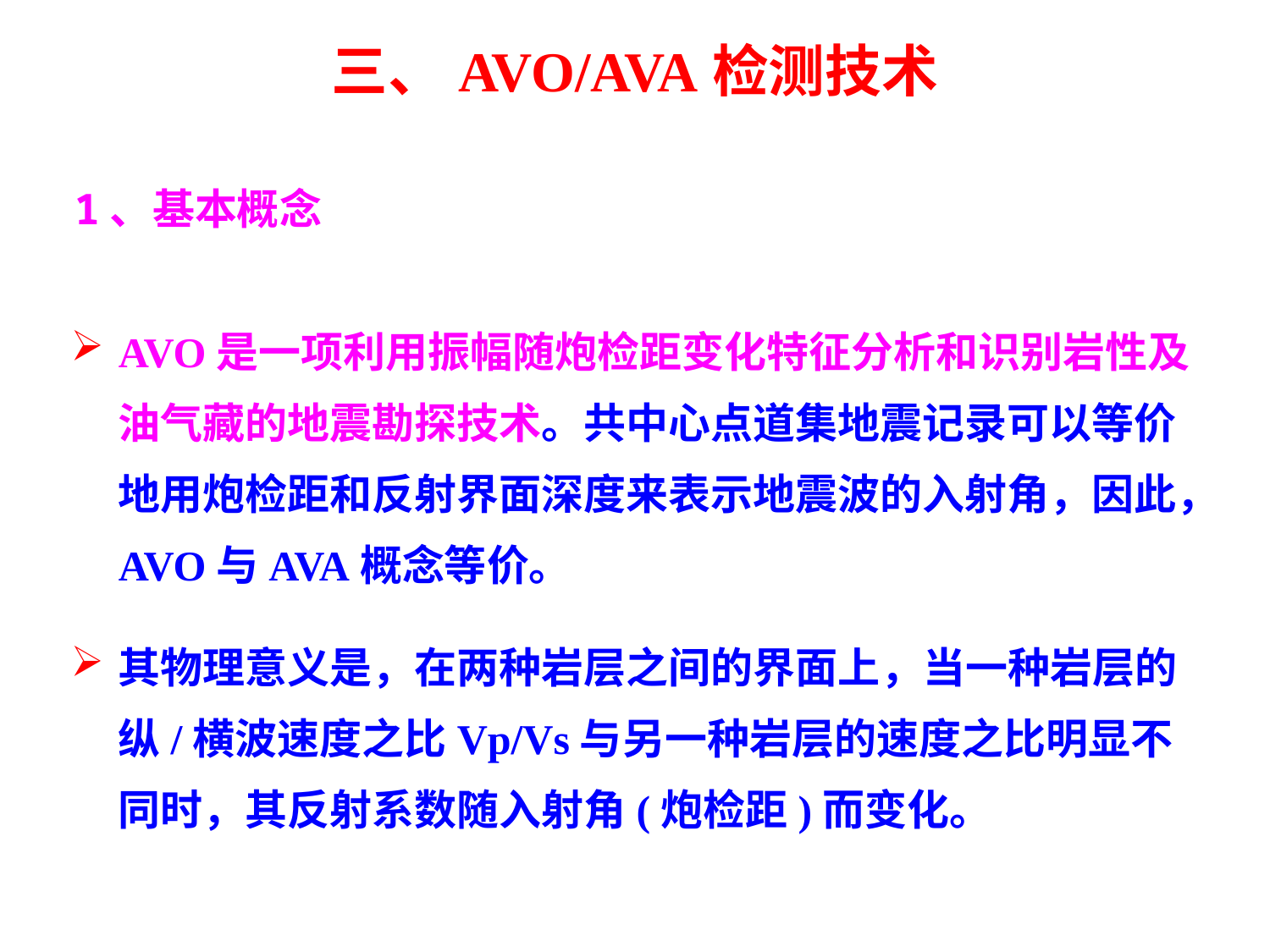

三、AVO/AVA检测技术
1、基本概念
AVO是一项利用振幅随炮检距变化特征分析和识别岩性及油气藏的地震勘探技术。共中心点道集地震记录可以等价地用炮检距和反射界面深度来表示地震波的入射角，因此，AVO与AVA概念等价。
其物理意义是，在两种岩层之间的界面上，当一种岩层的纵/横波速度之比Vp/Vs与另一种岩层的速度之比明显不同时，其反射系数随入射角(炮检距)而变化。